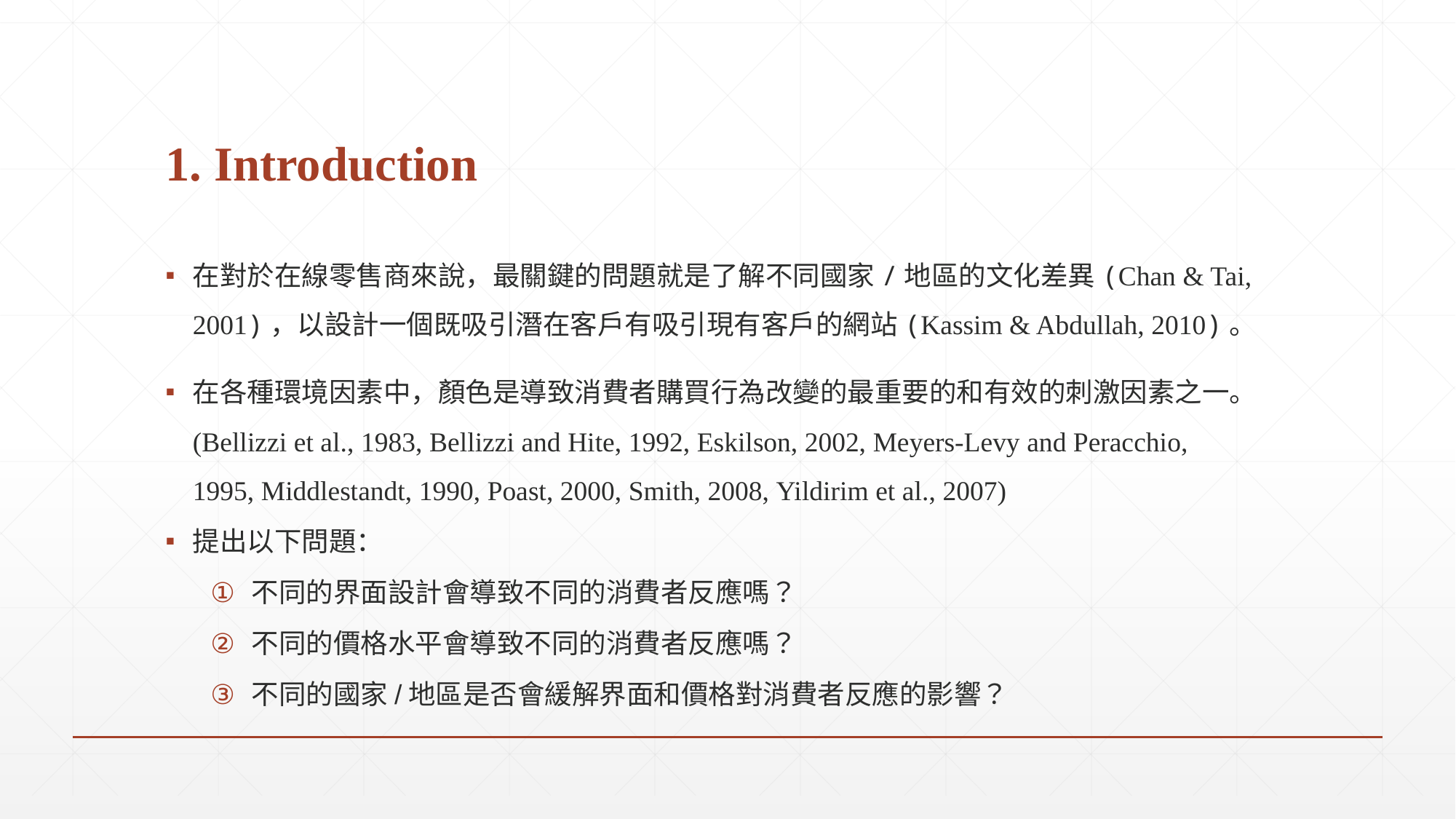

# 1. Introduction
在對於在線零售商來說，最關鍵的問題就是了解不同國家/地區的文化差異(Chan & Tai, 2001)，以設計一個既吸引潛在客戶有吸引現有客戶的網站(Kassim & Abdullah, 2010)。
在各種環境因素中，顏色是導致消費者購買行為改變的最重要的和有效的刺激因素之一。(Bellizzi et al., 1983, Bellizzi and Hite, 1992, Eskilson, 2002, Meyers-Levy and Peracchio, 1995, Middlestandt, 1990, Poast, 2000, Smith, 2008, Yildirim et al., 2007)
提出以下問題：
不同的界面設計會導致不同的消費者反應嗎？
不同的價格水平會導致不同的消費者反應嗎？
不同的國家/地區是否會緩解界面和價格對消費者反應的影響？